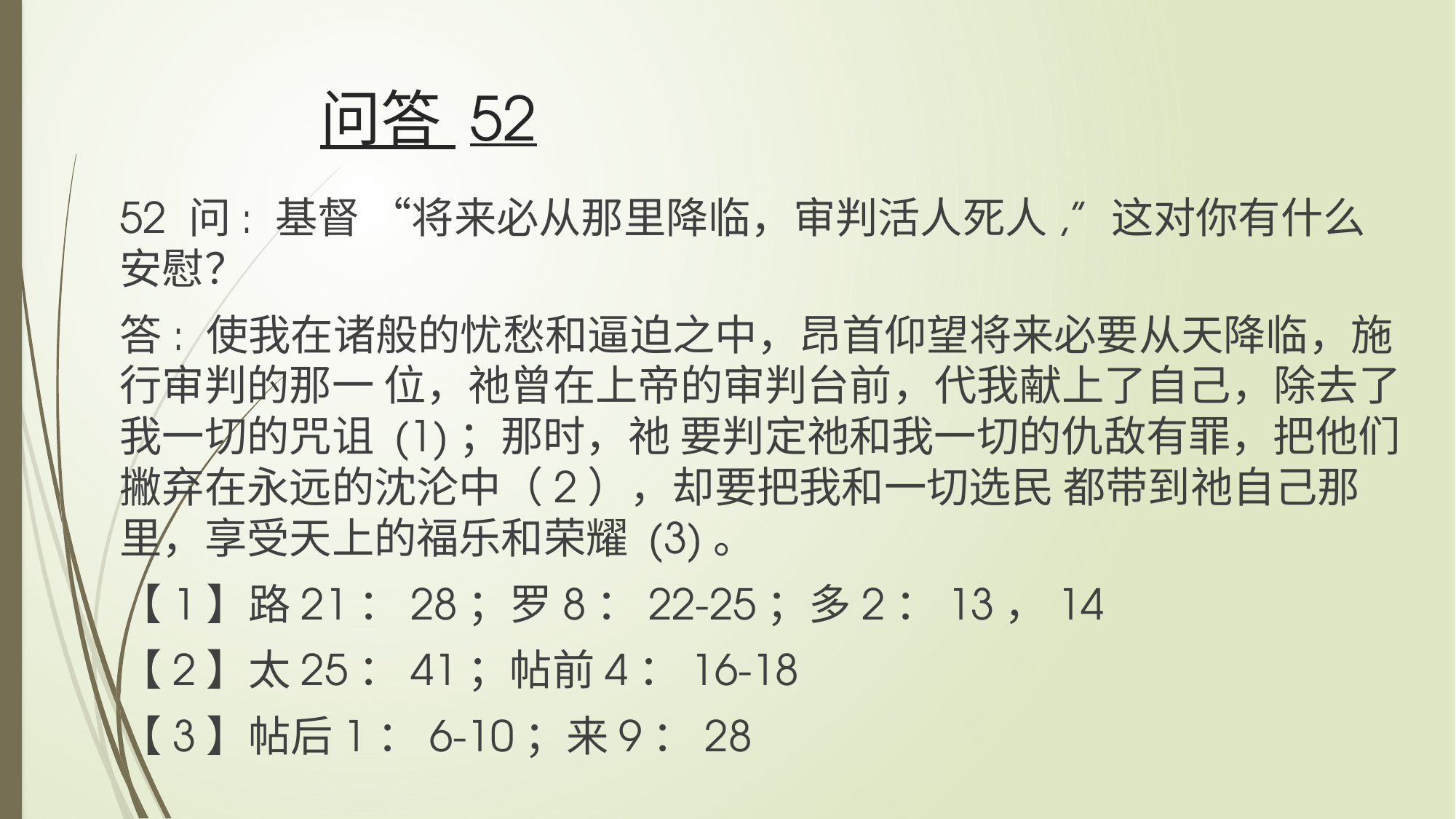

# 问答 52
52 问: 基督 “将来必从那里降临，审判活人死人,” 这对你有什么安慰？
答: 使我在诸般的忧愁和逼迫之中，昂首仰望将来必要从天降临，施行审判的那一 位，祂曾在上帝的审判台前，代我献上了自己，除去了我一切的咒诅 (1)；那时，祂 要判定祂和我一切的仇敌有罪，把他们撇弃在永远的沈沦中（2），却要把我和一切选民 都带到祂自己那里，享受天上的福乐和荣耀 (3)。
【1】路21：28；罗8：22-25；多2：13，14
【2】太25：41；帖前4：16-18
【3】帖后1：6-10；来9：28